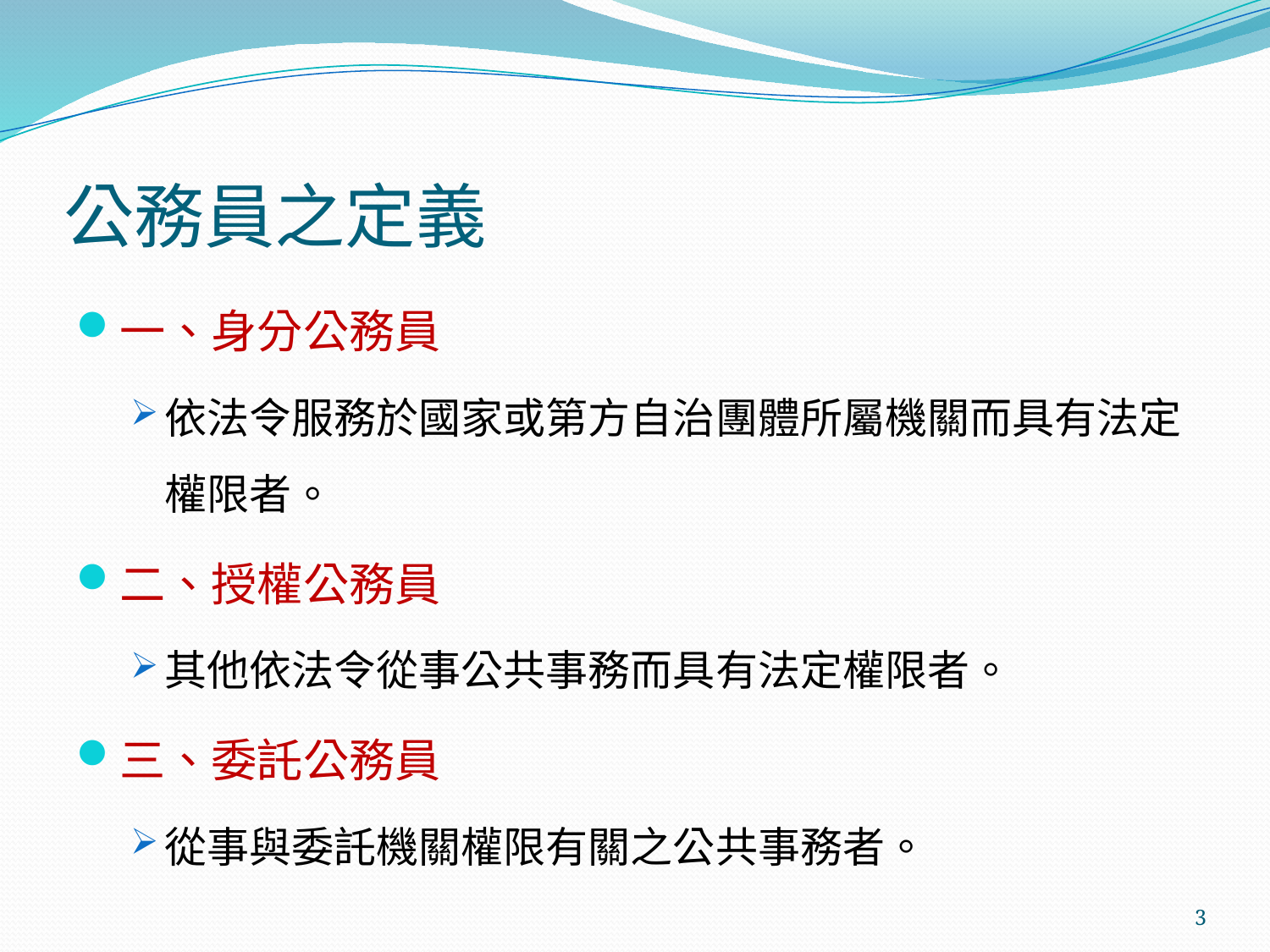

# 公務員之定義
一、身分公務員
依法令服務於國家或第方自治團體所屬機關而具有法定權限者。
二、授權公務員
其他依法令從事公共事務而具有法定權限者。
三、委託公務員
從事與委託機關權限有關之公共事務者。
3